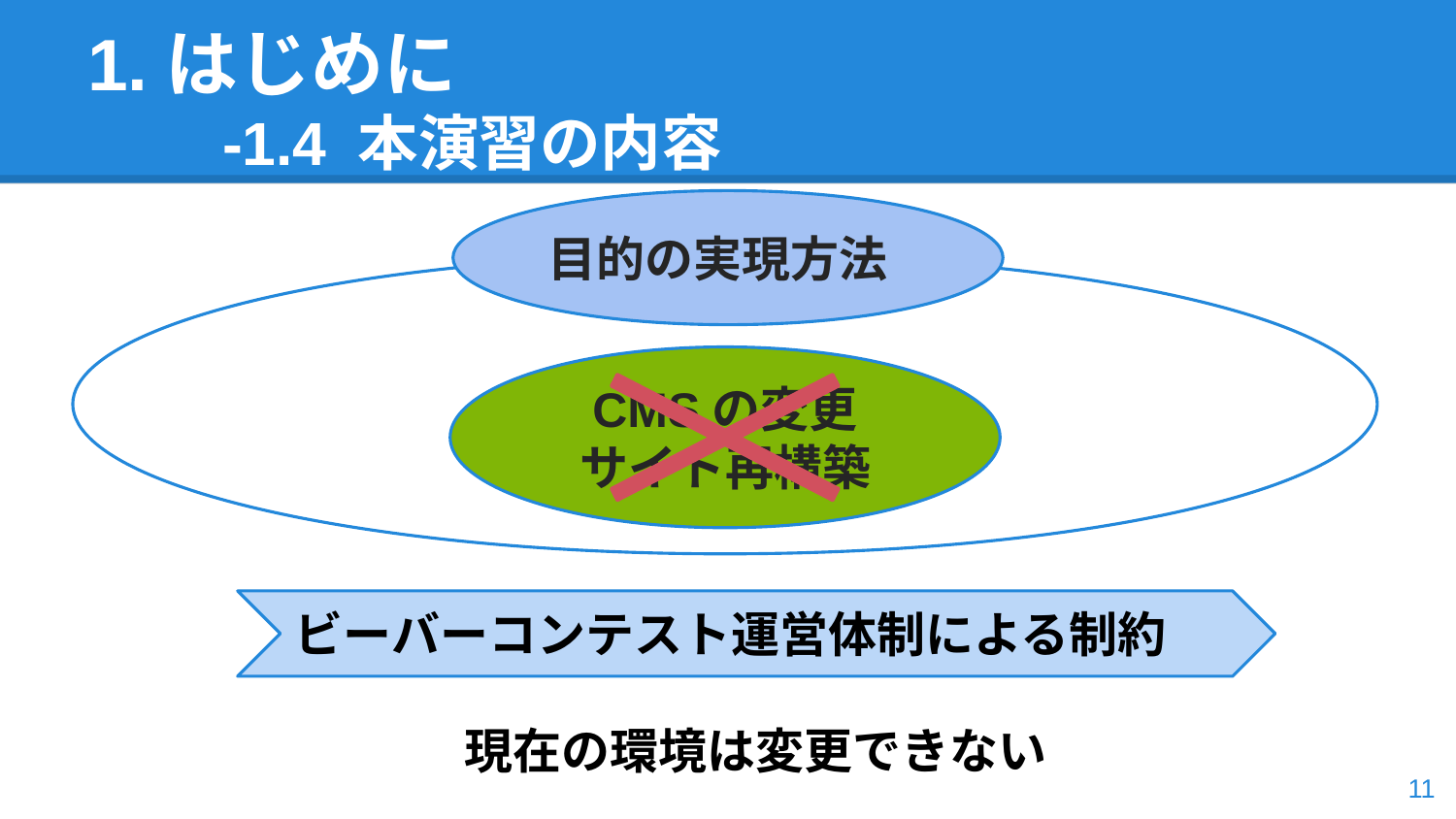

# 1.はじめに
-1.4 本演習の内容
目的の実現方法

CMSの変更
サイト再構築
ビーバーコンテスト運営体制による制約
現在の環境は変更できない
11